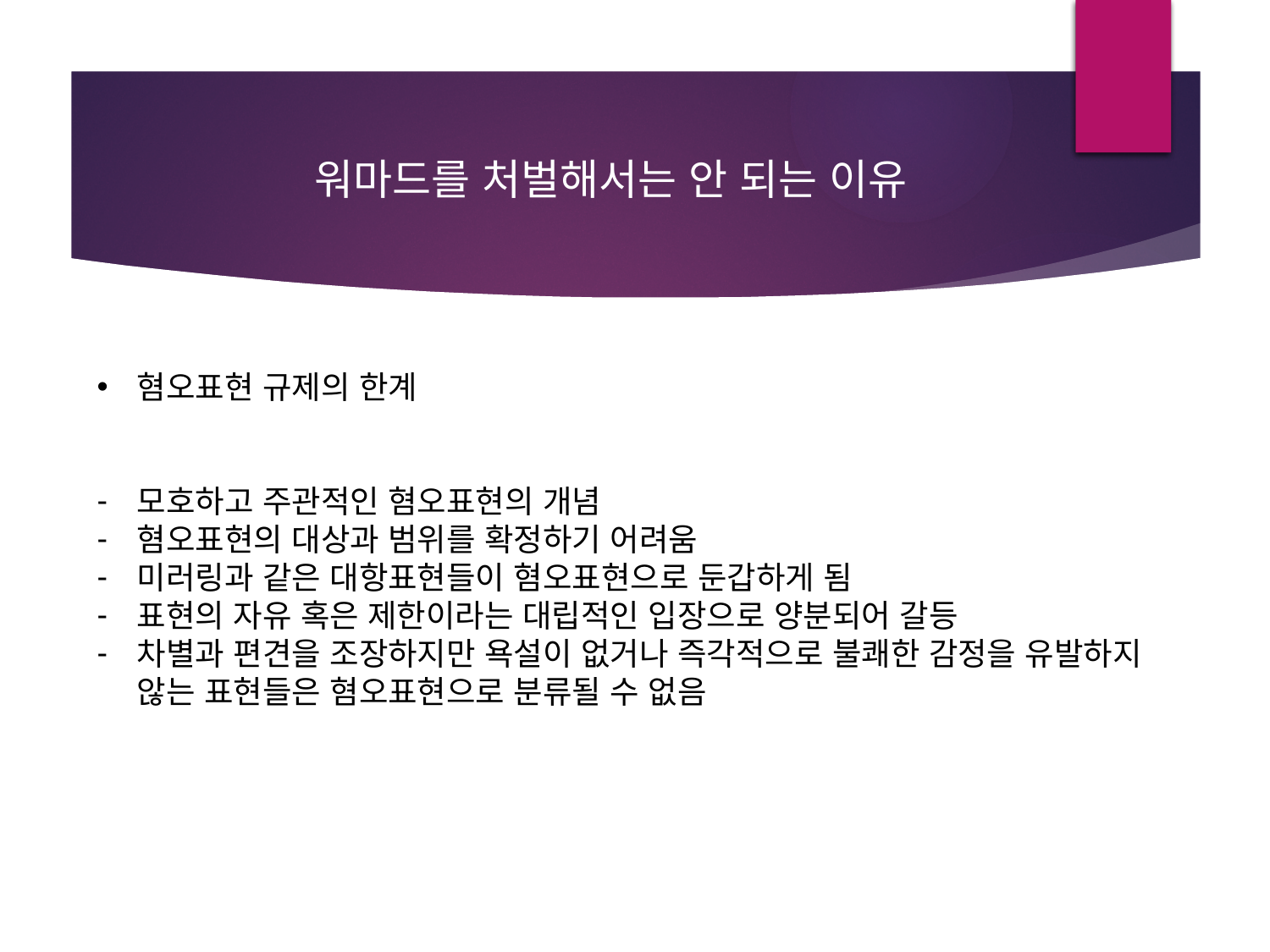

워마드를 처벌해서는 안 되는 이유
혐오표현 규제의 한계

모호하고 주관적인 혐오표현의 개념
혐오표현의 대상과 범위를 확정하기 어려움
미러링과 같은 대항표현들이 혐오표현으로 둔갑하게 됨
표현의 자유 혹은 제한이라는 대립적인 입장으로 양분되어 갈등
차별과 편견을 조장하지만 욕설이 없거나 즉각적으로 불쾌한 감정을 유발하지 않는 표현들은 혐오표현으로 분류될 수 없음